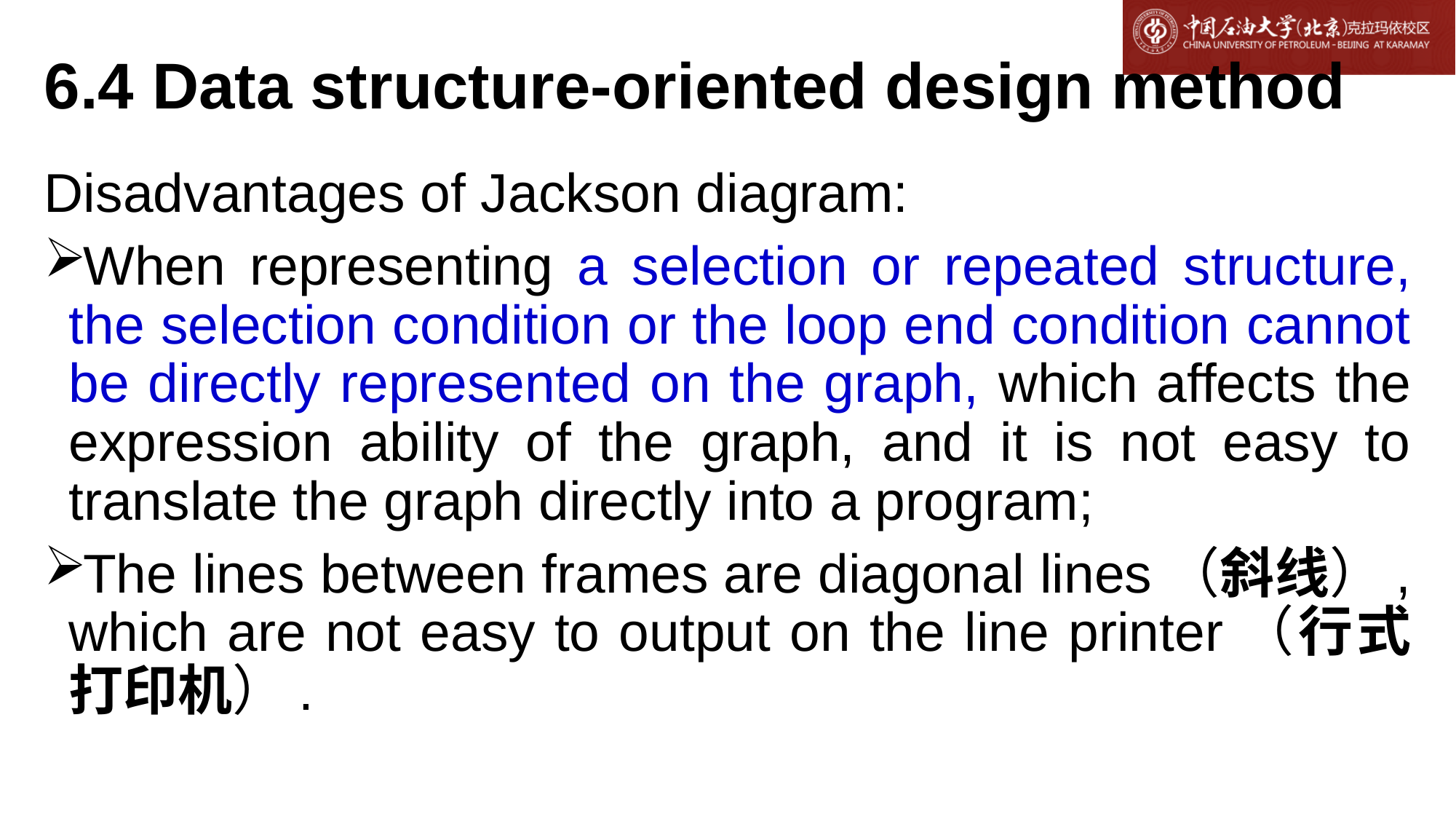

# 6.4 Data structure-oriented design method
Disadvantages of Jackson diagram:
When representing a selection or repeated structure, the selection condition or the loop end condition cannot be directly represented on the graph, which affects the expression ability of the graph, and it is not easy to translate the graph directly into a program;
The lines between frames are diagonal lines（斜线）, which are not easy to output on the line printer（行式打印机）.